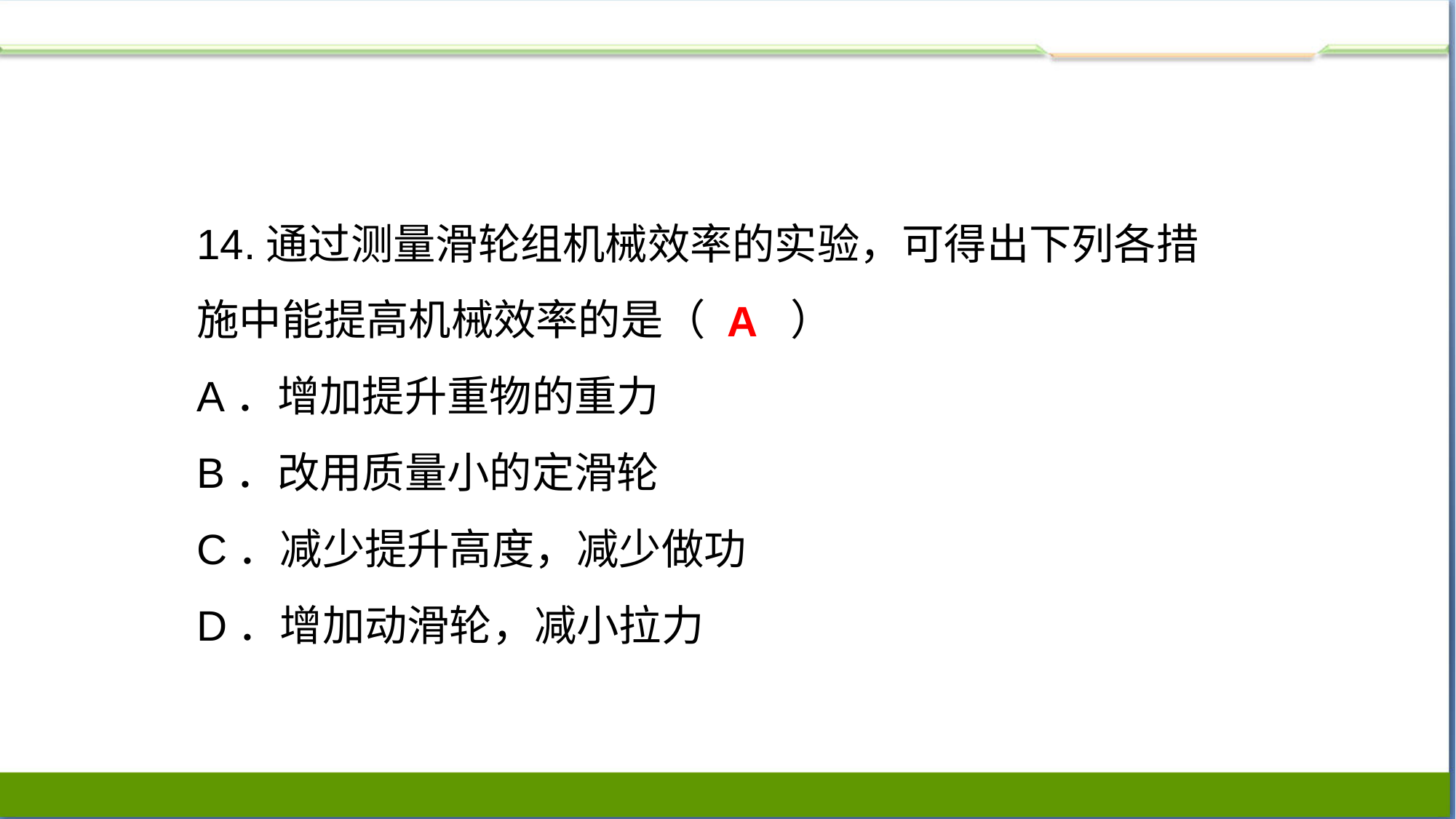

14.通过测量滑轮组机械效率的实验，可得出下列各措施中能提高机械效率的是（　　）
A．增加提升重物的重力
B．改用质量小的定滑轮
C．减少提升高度，减少做功
D．增加动滑轮，减小拉力
  A